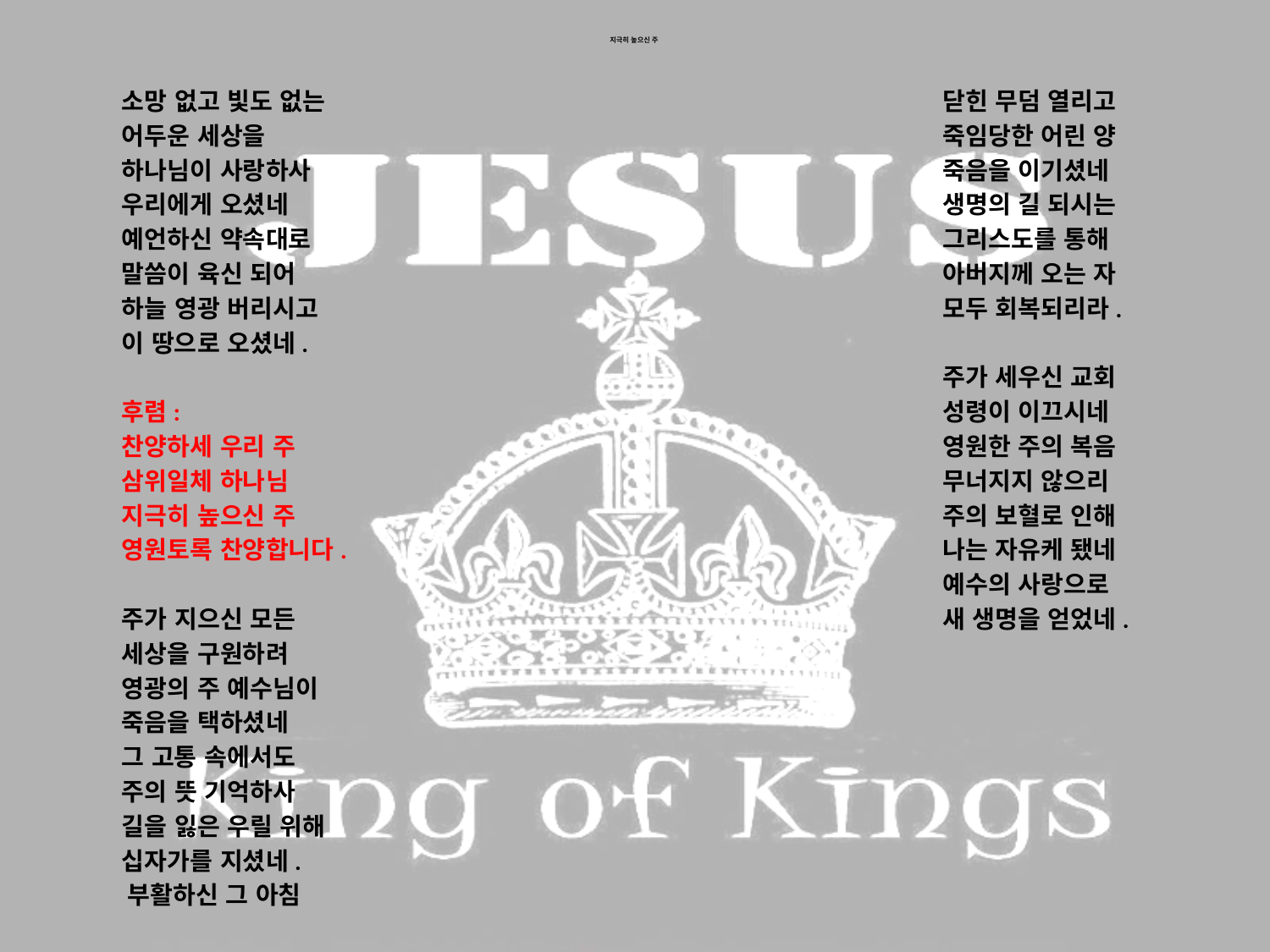

# 지극히 높으신 주
소망 없고 빛도 없는
어두운 세상을
하나님이 사랑하사
우리에게 오셨네
예언하신 약속대로
말씀이 육신 되어
하늘 영광 버리시고
이 땅으로 오셨네.
​
후렴:
찬양하세 우리 주
삼위일체 하나님
지극히 높으신 주
영원토록 찬양합니다.

주가 지으신 모든
세상을 구원하려
영광의 주 예수님이
죽음을 택하셨네
그 고통 속에서도
주의 뜻 기억하사
길을 잃은 우릴 위해
십자가를 지셨네.
​부활하신 그 아침
닫힌 무덤 열리고
죽임당한 어린 양
죽음을 이기셨네
생명의 길 되시는
그리스도를 통해
아버지께 오는 자
모두 회복되리라.

주가 세우신 교회
성령이 이끄시네
영원한 주의 복음
무너지지 않으리
주의 보혈로 인해
나는 자유케 됐네
예수의 사랑으로
새 생명을 얻었네.

​
​